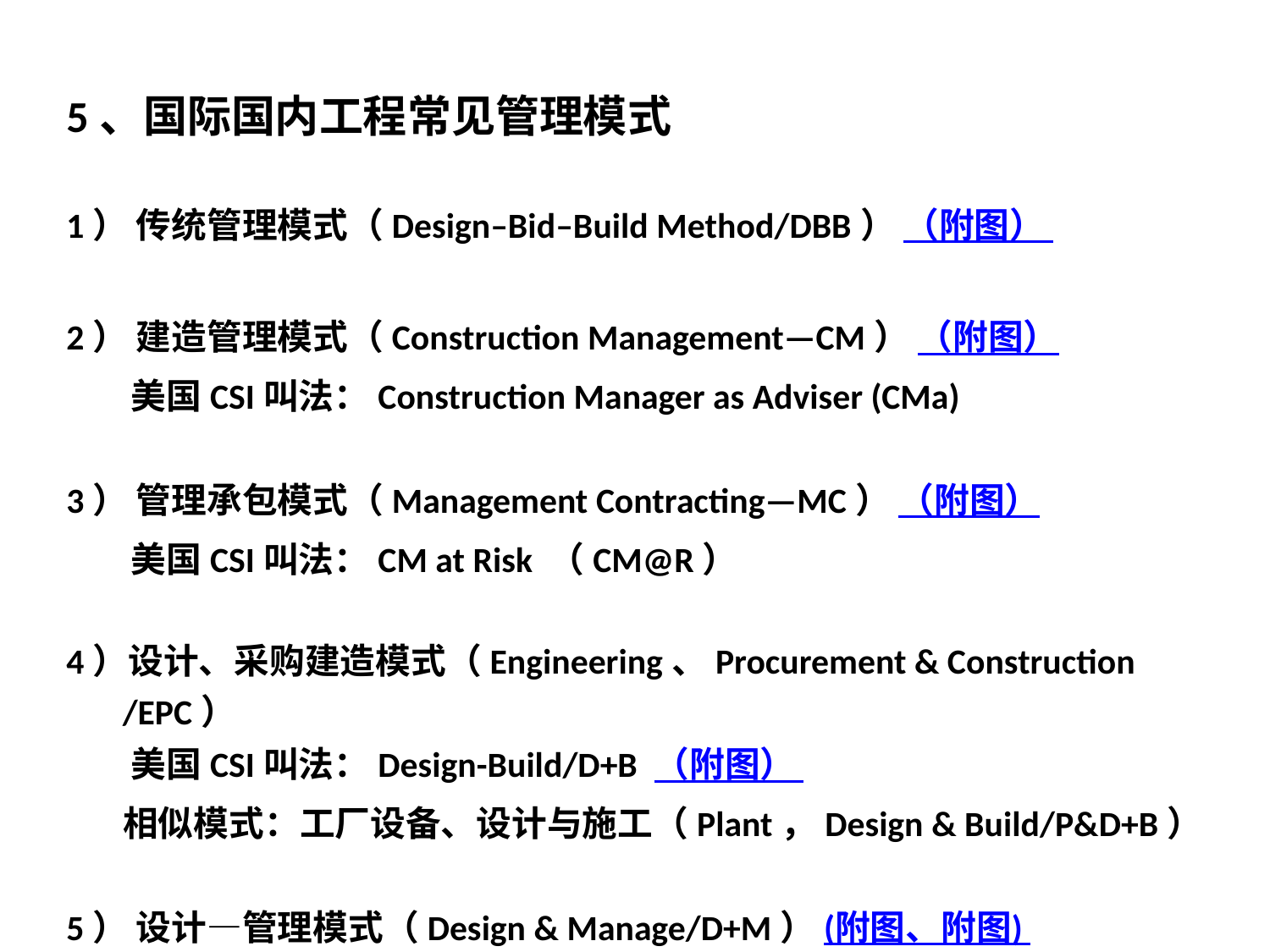

5、国际国内工程常见管理模式

1） 传统管理模式（Design–Bid–Build Method/DBB） （附图）

2） 建造管理模式（Construction Management—CM） （附图）
       美国CSI叫法：Construction Manager as Adviser (CMa)

3） 管理承包模式（Management Contracting—MC） （附图）
       美国CSI叫法：CM at Risk （CM@R）

4）设计、采购建造模式（Engineering、Procurement & Construction
       /EPC）
       美国CSI叫法：Design-Build/D+B （附图）
      相似模式：工厂设备、设计与施工（Plant，Design & Build/P&D+B）

5） 设计—管理模式（Design & Manage/D+M）(附图、附图)